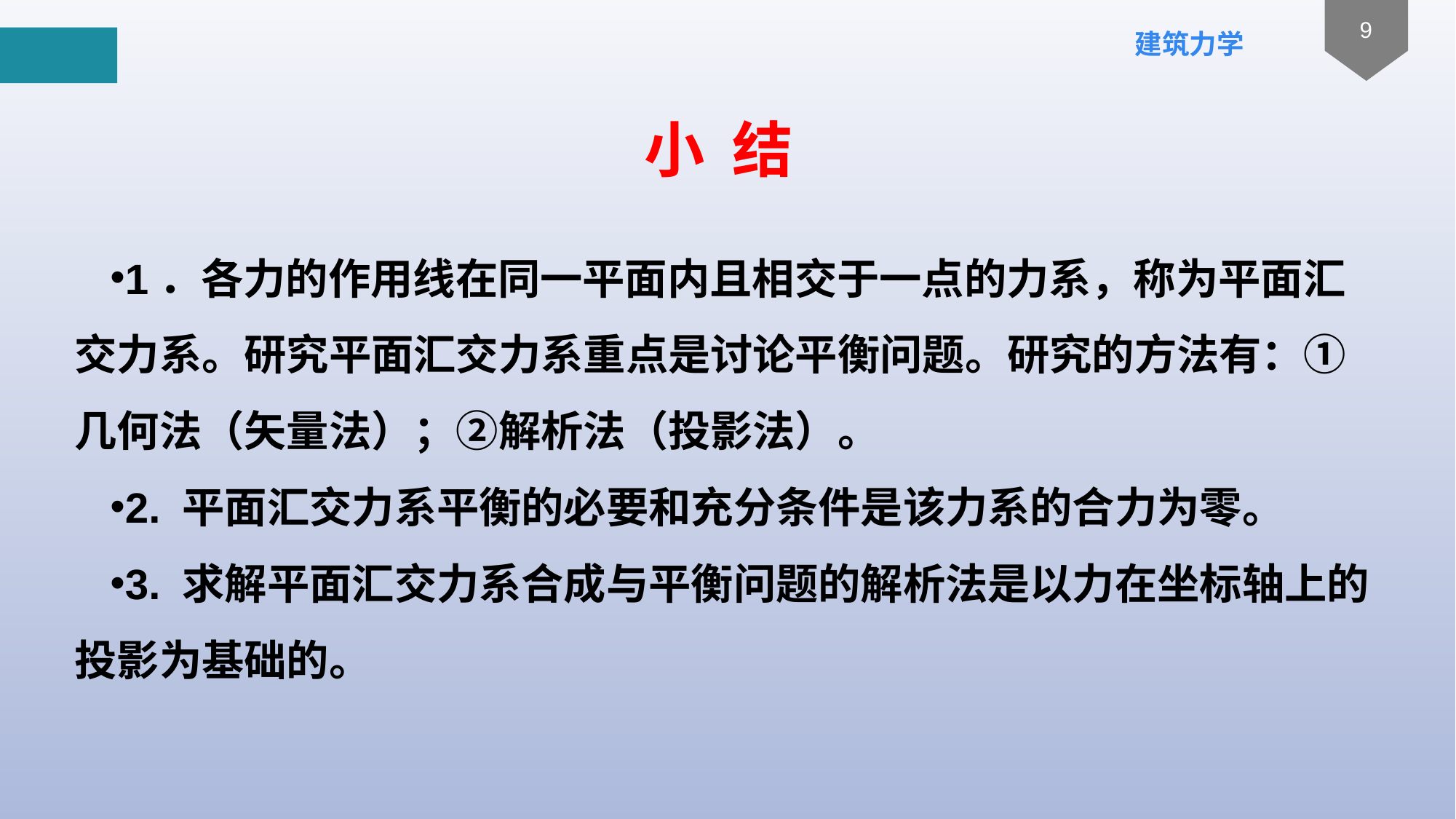

# 小  结
1．各力的作用线在同一平面内且相交于一点的力系，称为平面汇交力系。研究平面汇交力系重点是讨论平衡问题。研究的方法有：①几何法（矢量法）；②解析法（投影法）。
2. 平面汇交力系平衡的必要和充分条件是该力系的合力为零。
3. 求解平面汇交力系合成与平衡问题的解析法是以力在坐标轴上的投影为基础的。